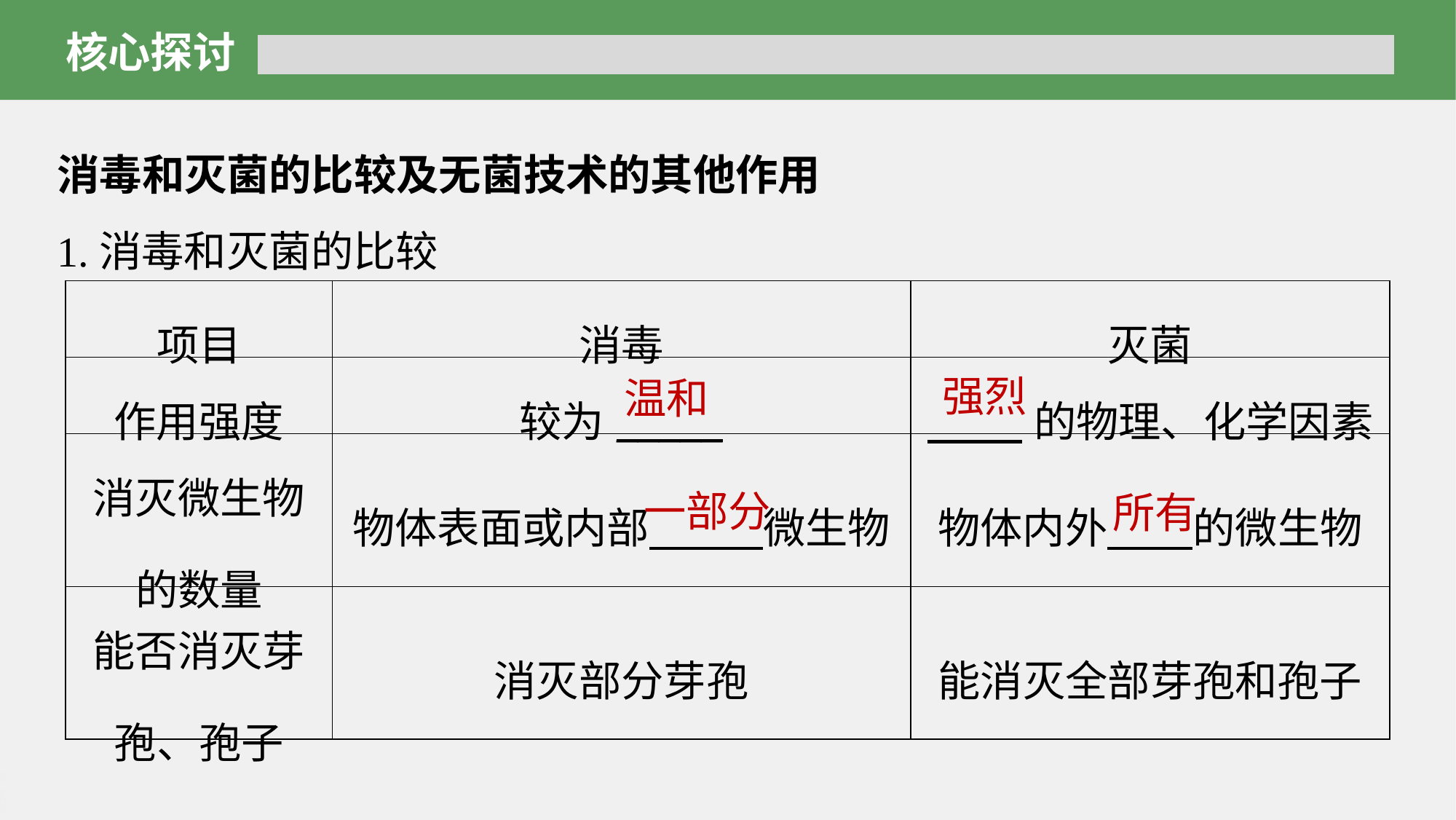

核心探讨

消毒和灭菌的比较及无菌技术的其他作用
1.消毒和灭菌的比较
| 项目 | 消毒 | 灭菌 |
| --- | --- | --- |
| 作用强度 | 较为\_\_\_\_\_ | 的物理、化学因素 |
| 消灭微生物的数量 | 物体表面或内部 微生物 | 物体内外 的微生物 |
| 能否消灭芽孢、孢子 | 消灭部分芽孢 | 能消灭全部芽孢和孢子 |
强烈
温和
一部分
所有